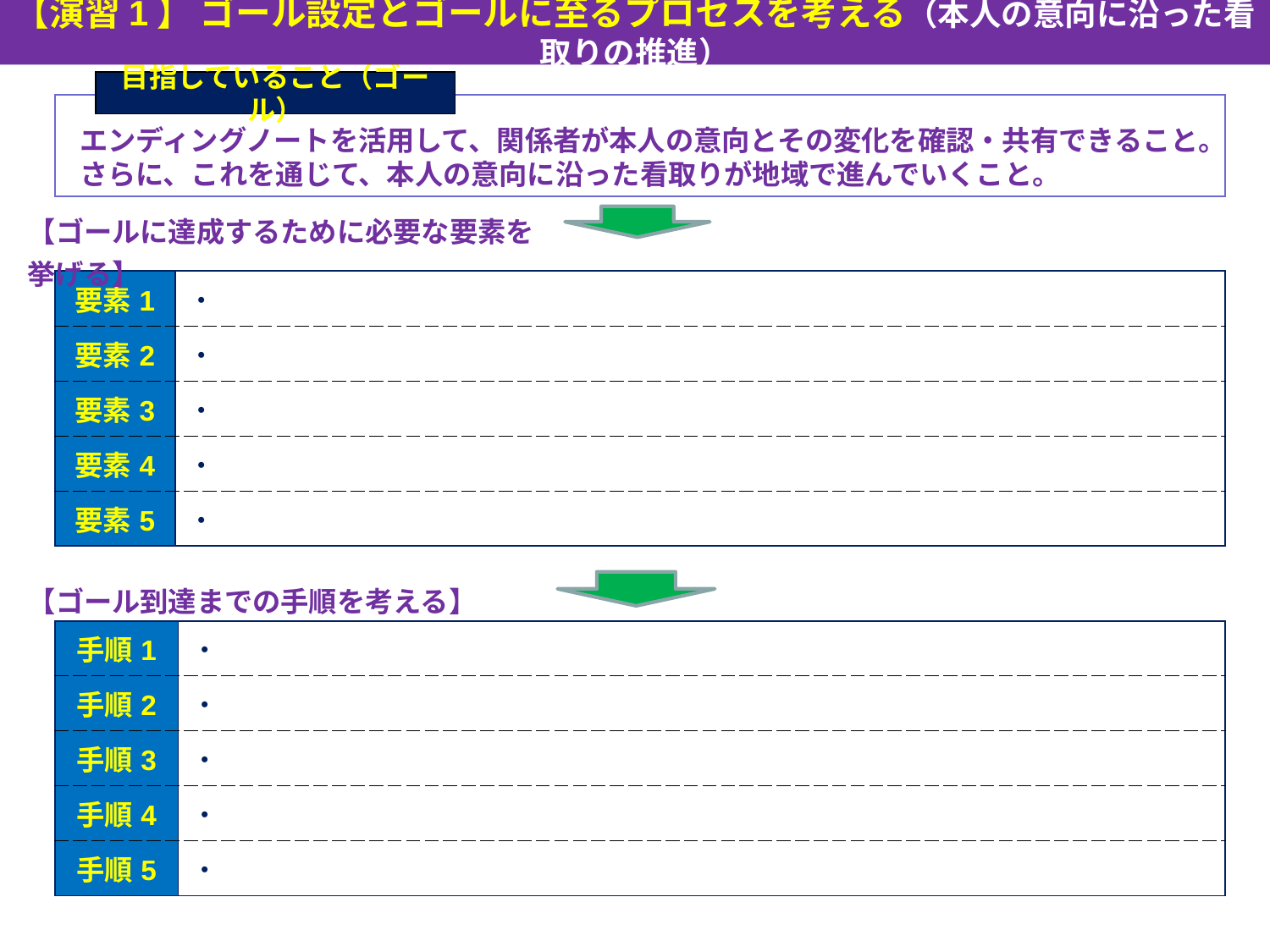

【演習1】 ゴール設定とゴールに至るプロセスを考える（本人の意向に沿った看取りの推進）
目指していること（ゴール）
エンディングノートを活用して、関係者が本人の意向とその変化を確認・共有できること。さらに、これを通じて、本人の意向に沿った看取りが地域で進んでいくこと。

【ゴールに達成するために必要な要素を挙げる】
| 要素1 | ・ |
| --- | --- |
| 要素2 | ・ |
| 要素3 | ・ |
| 要素4 | ・ |
| 要素5 | ・ |
【ゴール到達までの手順を考える】

| 手順1 | ・ |
| --- | --- |
| 手順2 | ・ |
| 手順3 | ・ |
| 手順4 | ・ |
| 手順5 | ・ |